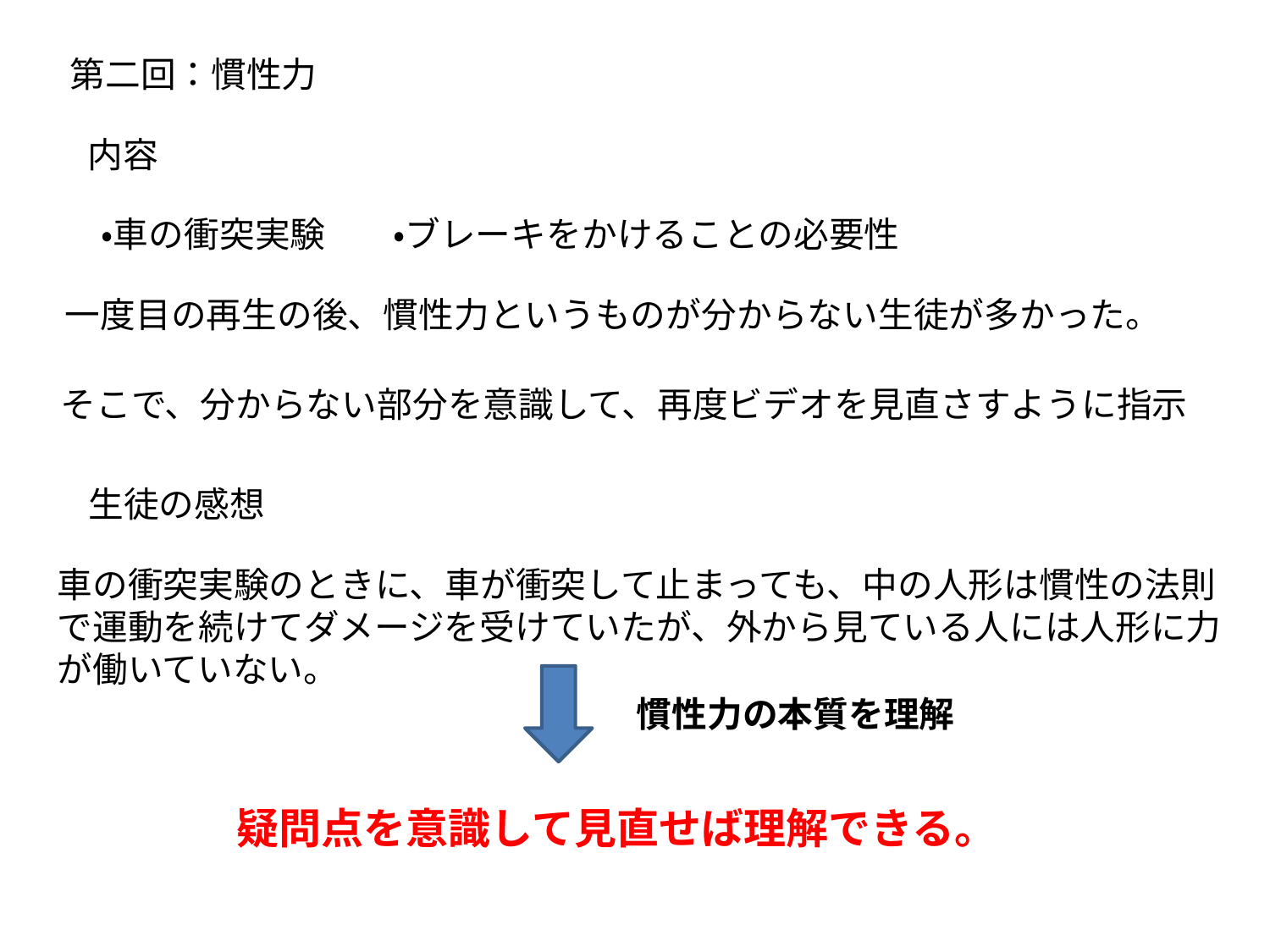

第二回：慣性力
内容
・車の衝突実験
・ブレーキをかけることの必要性
一度目の再生の後、慣性力というものが分からない生徒が多かった。
そこで、分からない部分を意識して、再度ビデオを見直さすように指示
生徒の感想
車の衝突実験のときに、車が衝突して止まっても、中の人形は慣性の法則
で運動を続けてダメージを受けていたが、外から見ている人には人形に力
が働いていない。

慣性力の本質を理解
疑問点を意識して見直せば理解できる。